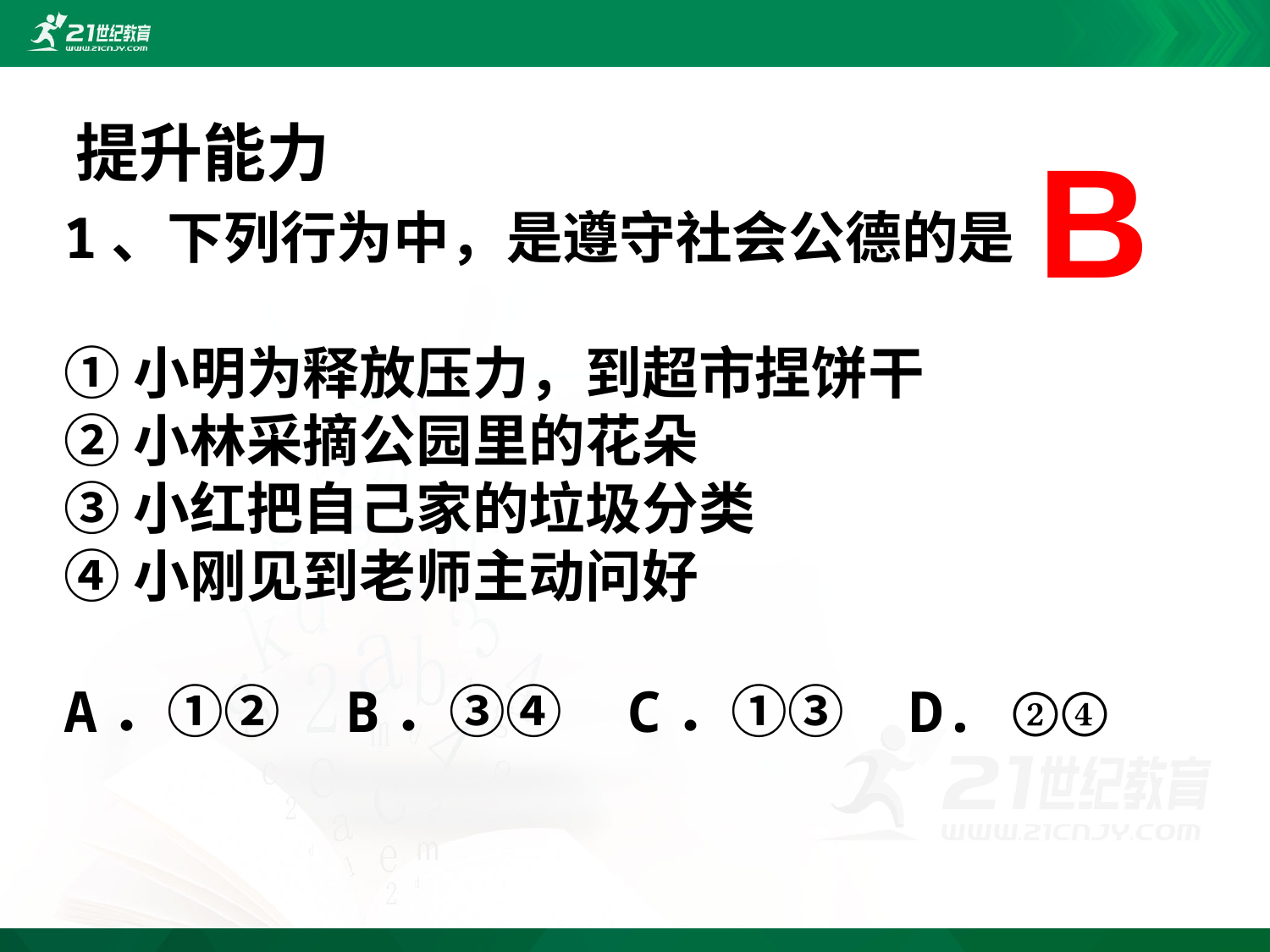

提升能力
B
1、下列行为中，是遵守社会公德的是

①小明为释放压力，到超市捏饼干
②小林采摘公园里的花朵
③小红把自己家的垃圾分类
④小刚见到老师主动问好

A．①②    B．③④    C．①③    D. ②④